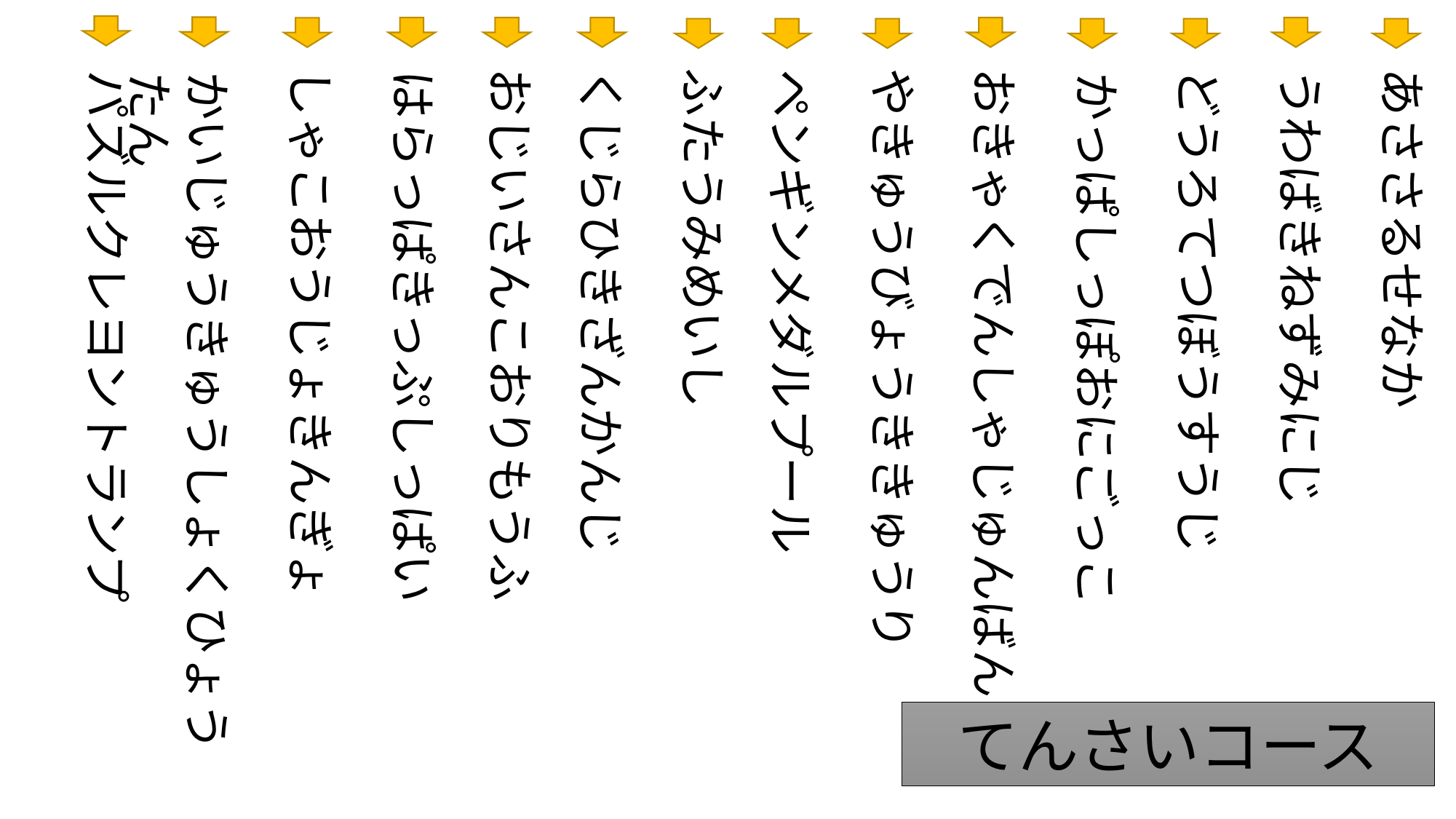

しゃこおうじょきんぎょ
おじいさんこおりもうふ
くじらひきざんかんじ
ふたうみめいし
やきゅうびょうききゅうり
おきゃくでんしゃじゅんばん
あささるせなか
どうろてつぼうすうじ
うわばきねずみにじ
ペンギンメダルプール
パズルクレヨントランプ
はらっぱきっぷしっぱい
かいじゅうきゅうしょくひょうたん
かっぱしっぽおにごっこ
てんさいコース